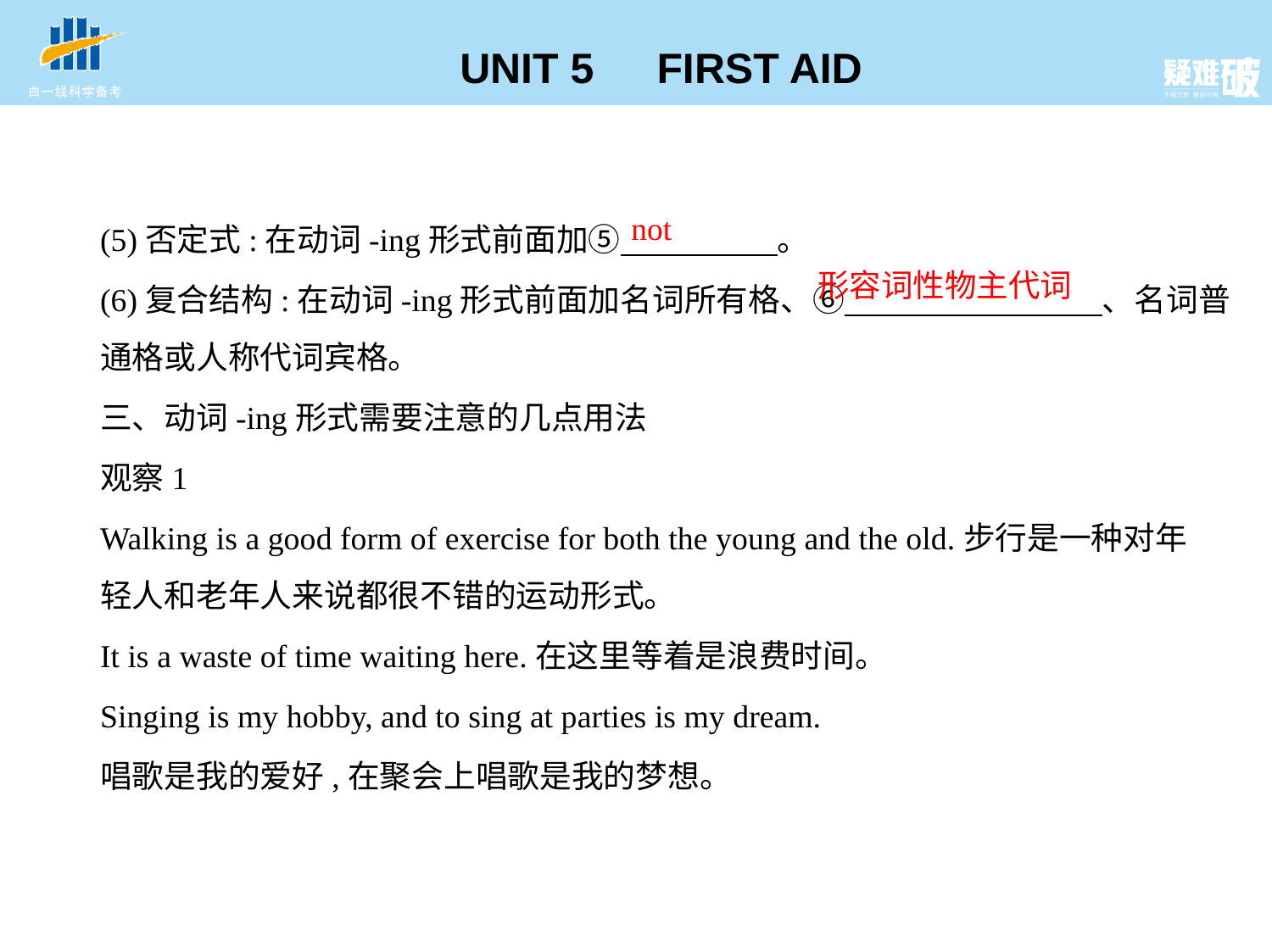

(5)否定式:在动词-ing形式前面加⑤　　　　    。
(6)复合结构:在动词-ing形式前面加名词所有格、⑥　              　　　    、名词普通格或人称代词宾格。
三、动词-ing形式需要注意的几点用法
观察1
Walking is a good form of exercise for both the young and the old.步行是一种对年
轻人和老年人来说都很不错的运动形式。
It is a waste of time waiting here.在这里等着是浪费时间。
Singing is my hobby, and to sing at parties is my dream.
唱歌是我的爱好,在聚会上唱歌是我的梦想。
not
形容词性物主代词